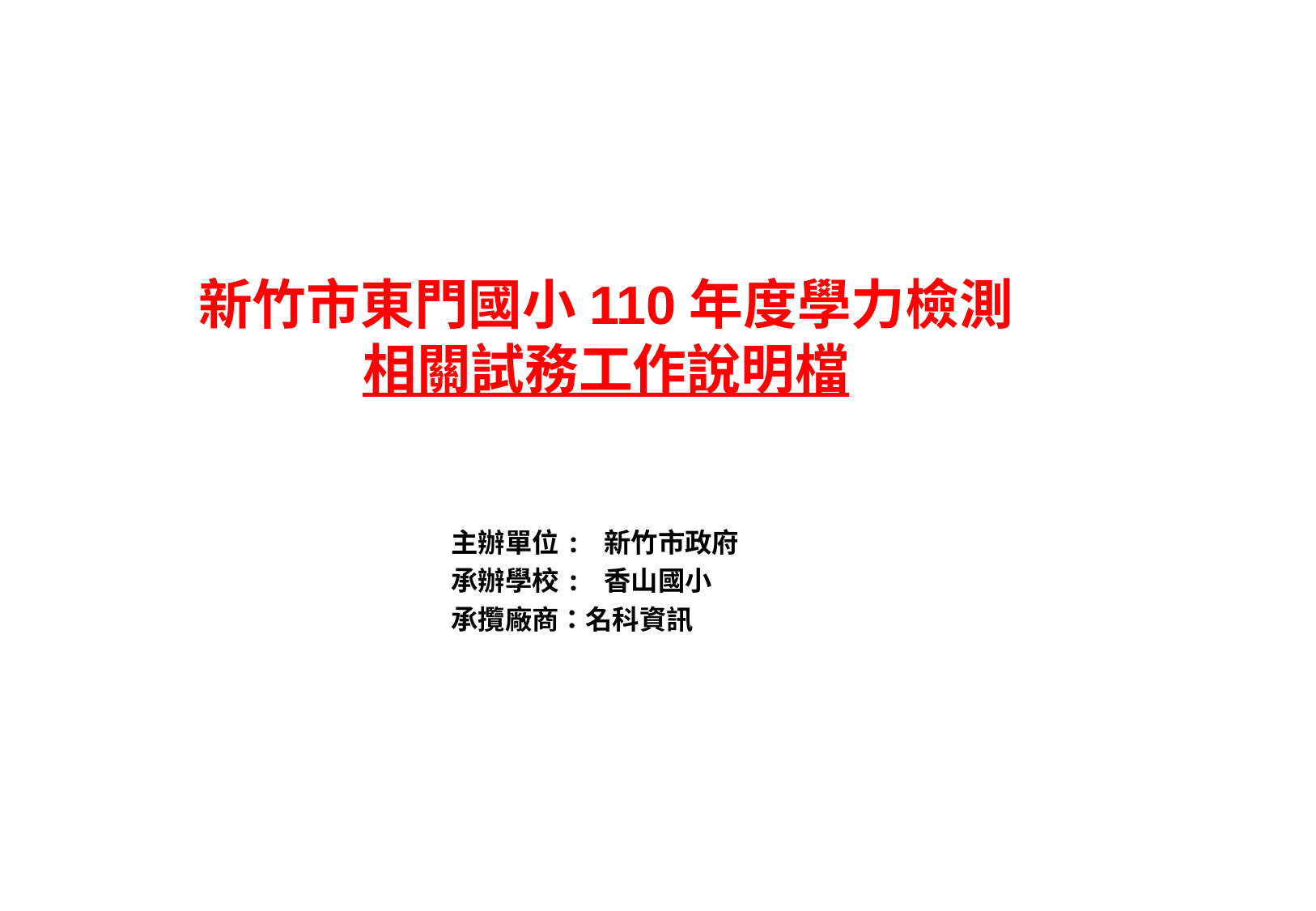

新竹市東門國小110年度學力檢測
相關試務工作說明檔
主辦單位: 新竹市政府
承辦學校: 香山國小
承攬廠商：名科資訊